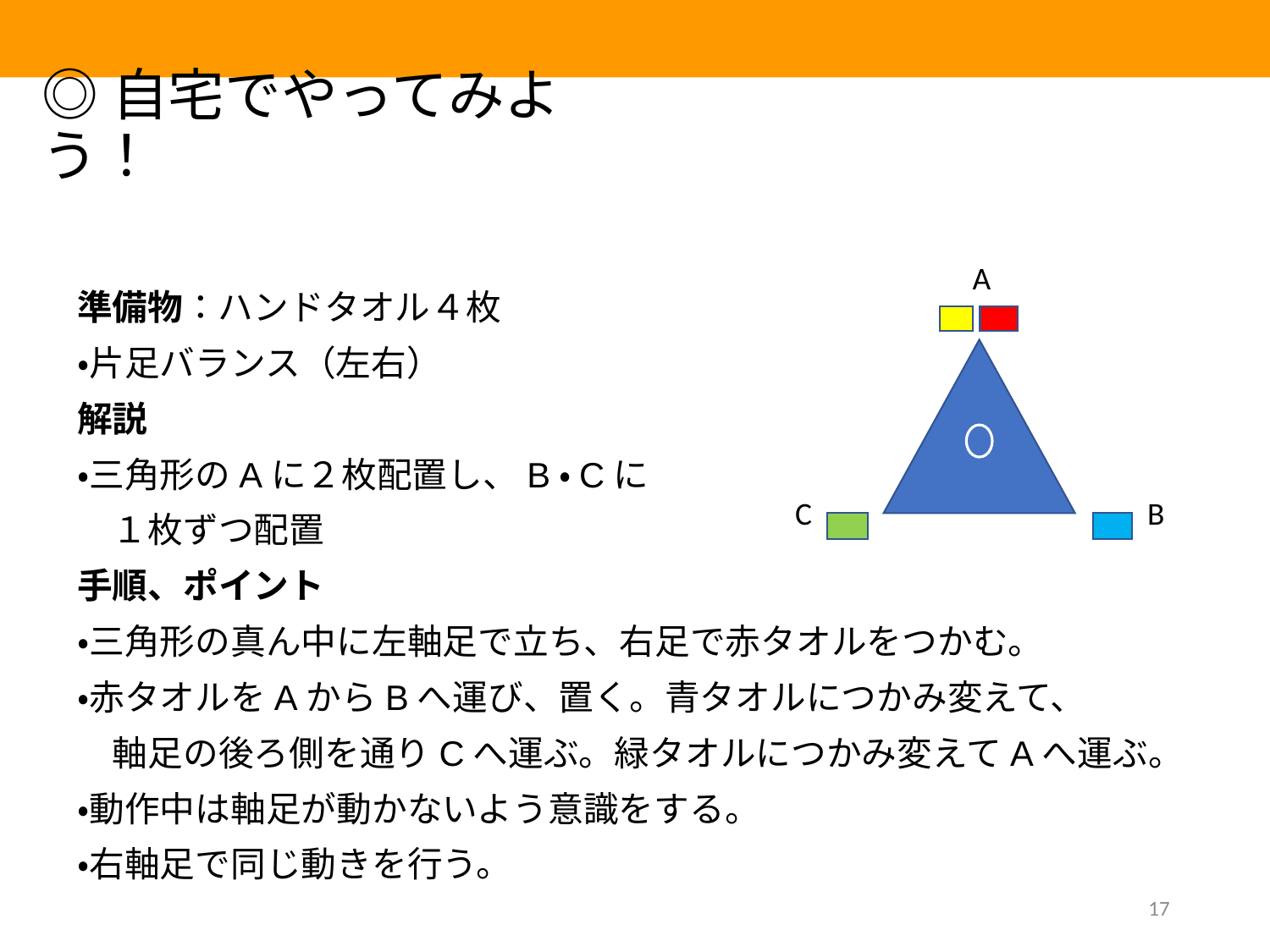

# ◎自宅でやってみよう！

　準備物：ハンドタオル４枚
　・片足バランス（左右）
　解説
　・三角形のAに２枚配置し、B・Cに
　　１枚ずつ配置
　手順、ポイント
　・三角形の真ん中に左軸足で立ち、右足で赤タオルをつかむ。
　・赤タオルをAからBへ運び、置く。青タオルにつかみ変えて、
　　軸足の後ろ側を通りCへ運ぶ。緑タオルにつかみ変えてAへ運ぶ。
　・動作中は軸足が動かないよう意識をする。
　・右軸足で同じ動きを行う。

A

C
B

17